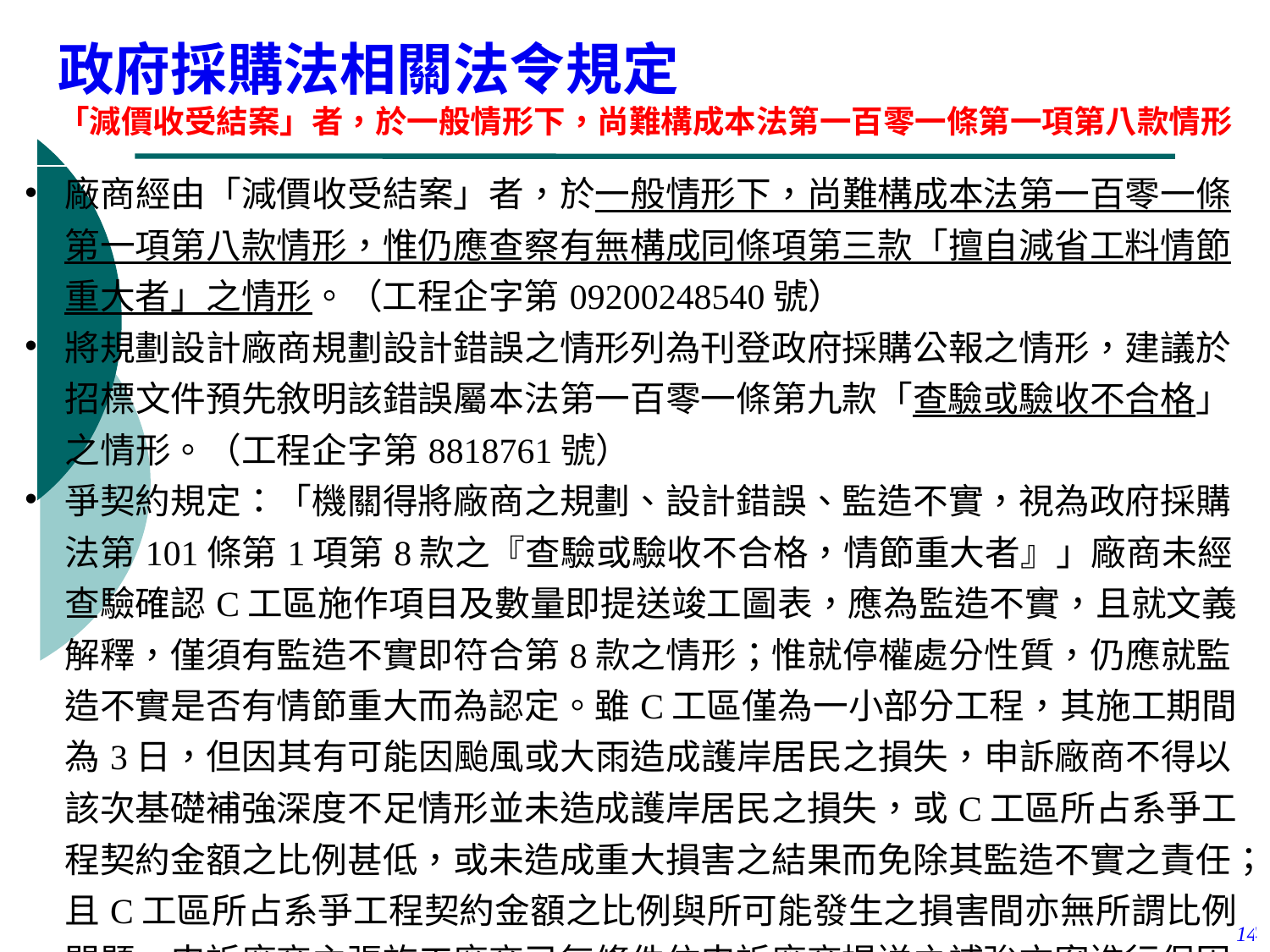

政府採購法相關法令規定
「減價收受結案」者，於一般情形下，尚難構成本法第一百零一條第一項第八款情形
| 廠商經由「減價收受結案」者，於一般情形下，尚難構成本法第一百零一條第一項第八款情形，惟仍應查察有無構成同條項第三款「擅自減省工料情節重大者」之情形。（工程企字第09200248540號） 將規劃設計廠商規劃設計錯誤之情形列為刊登政府採購公報之情形，建議於招標文件預先敘明該錯誤屬本法第一百零一條第九款「查驗或驗收不合格」之情形。（工程企字第8818761號） 爭契約規定：「機關得將廠商之規劃、設計錯誤、監造不實，視為政府採購法第101條第1項第8款之『查驗或驗收不合格，情節重大者』」廠商未經查驗確認C工區施作項目及數量即提送竣工圖表，應為監造不實，且就文義解釋，僅須有監造不實即符合第8款之情形；惟就停權處分性質，仍應就監造不實是否有情節重大而為認定。雖C工區僅為一小部分工程，其施工期間為3日，但因其有可能因颱風或大雨造成護岸居民之損失，申訴廠商不得以該次基礎補強深度不足情形並未造成護岸居民之損失，或C工區所占系爭工程契約金額之比例甚低，或未造成重大損害之結果而免除其監造不實之責任；且C工區所占系爭工程契約金額之比例與所可能發生之損害間亦無所謂比例問題，申訴廠商主張施工廠商已無條件依申訴廠商提送之補強方案進行保固期間之修復，此本為申訴廠商與施工廠商之保固責任，並不因該保固責任之完成而免除其監造不實之責任。 (工程會訴1020059) |
| --- |
14